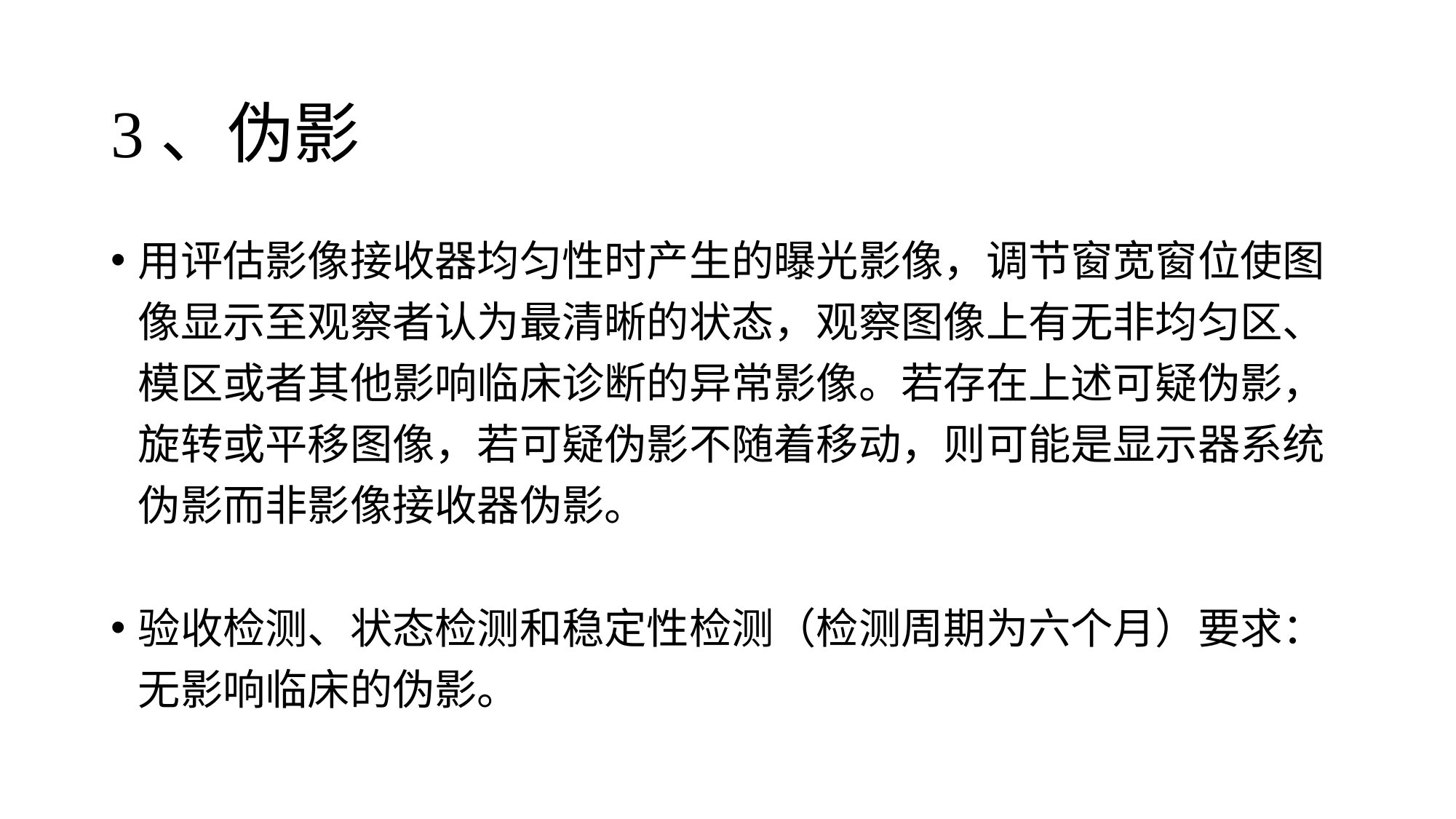

# 3、伪影
用评估影像接收器均匀性时产生的曝光影像，调节窗宽窗位使图像显示至观察者认为最清晰的状态，观察图像上有无非均匀区、模区或者其他影响临床诊断的异常影像。若存在上述可疑伪影，旋转或平移图像，若可疑伪影不随着移动，则可能是显示器系统伪影而非影像接收器伪影。

验收检测、状态检测和稳定性检测（检测周期为六个月）要求：无影响临床的伪影。